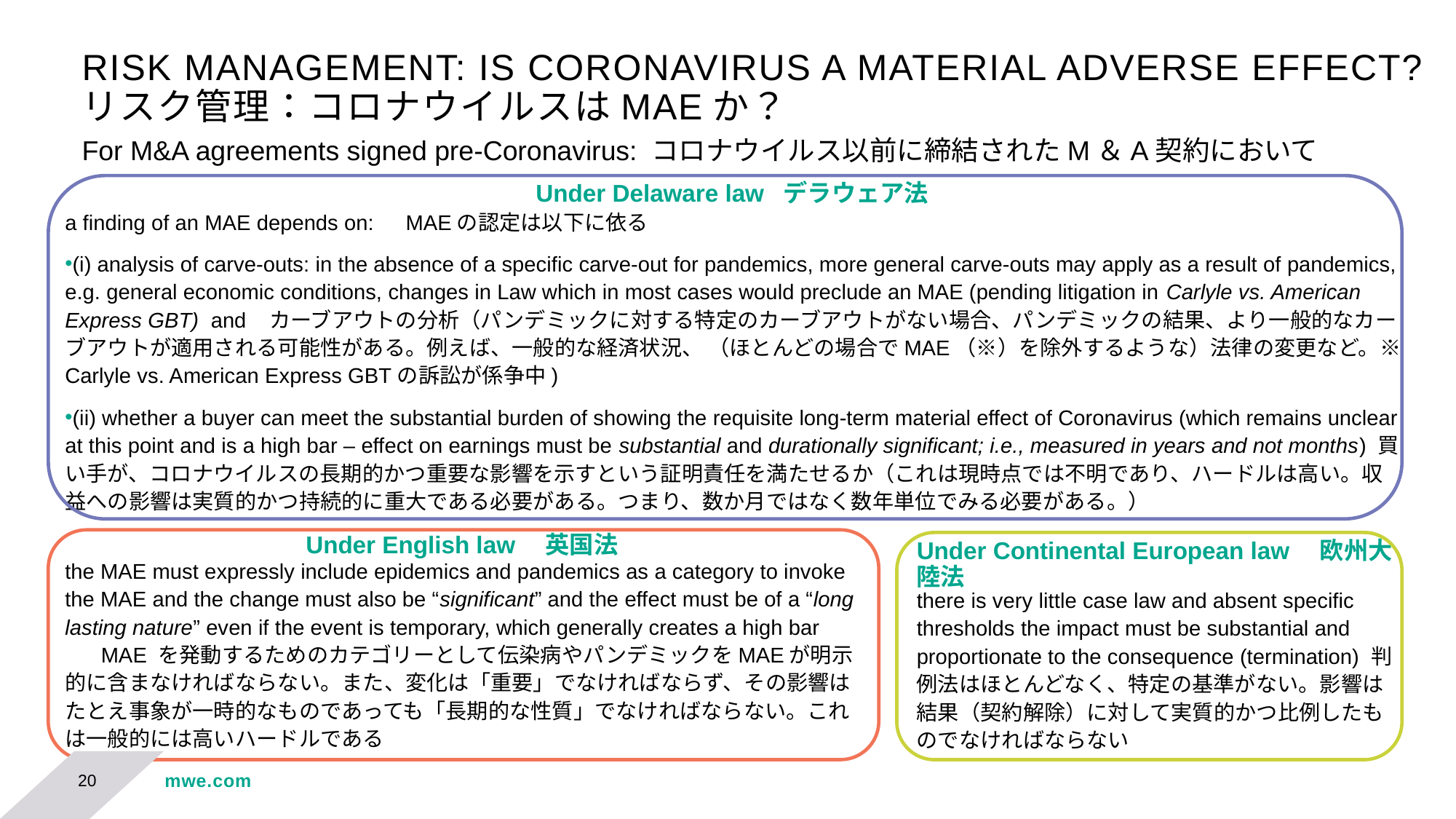

# RISK MANAGEMENT: IS CORONAVIRUS A MATERIAL ADVERSE EFFECT? リスク管理：コロナウイルスはMAEか？
For M&A agreements signed pre-Coronavirus: コロナウイルス以前に締結されたM＆A契約において

Under Delaware law  デラウェア法
a finding of an MAE depends on:　MAEの認定は以下に依る
(i) analysis of carve-outs: in the absence of a specific carve-out for pandemics, more general carve-outs may apply as a result of pandemics, e.g. general economic conditions, changes in Law which in most cases would preclude an MAE (pending litigation in Carlyle vs. American Express GBT)  and   カーブアウトの分析（パンデミックに対する特定のカーブアウトがない場合、パンデミックの結果、より一般的なカーブアウトが適用される可能性がある。例えば、一般的な経済状況、 （ほとんどの場合でMAE（※）を除外するような）法律の変更など。※Carlyle vs. American Express GBTの訴訟が係争中)
(ii) whether a buyer can meet the substantial burden of showing the requisite long-term material effect of Coronavirus (which remains unclear at this point and is a high bar – effect on earnings must be substantial and durationally significant; i.e., measured in years and not months) 買い手が、コロナウイルスの長期的かつ重要な影響を示すという証明責任を満たせるか（これは現時点では不明であり、ハードルは高い。収益への影響は実質的かつ持続的に重大である必要がある。つまり、数か月ではなく数年単位でみる必要がある。）

Under English law　英国法
Under Continental European law　欧州大陸法
the MAE must expressly include epidemics and pandemics as a category to invoke the MAE and the change must also be “significant” and the effect must be of a “long lasting nature” even if the event is temporary, which generally creates a high bar               MAE を発動するためのカテゴリーとして伝染病やパンデミックをMAEが明示的に含まなければならない。また、変化は「重要」でなければならず、その影響はたとえ事象が一時的なものであっても「長期的な性質」でなければならない。これは一般的には高いハードルである

there is very little case law and absent specific thresholds the impact must be substantial and proportionate to the consequence (termination) 判例法はほとんどなく、特定の基準がない。影響は結果（契約解除）に対して実質的かつ比例したものでなければならない

20